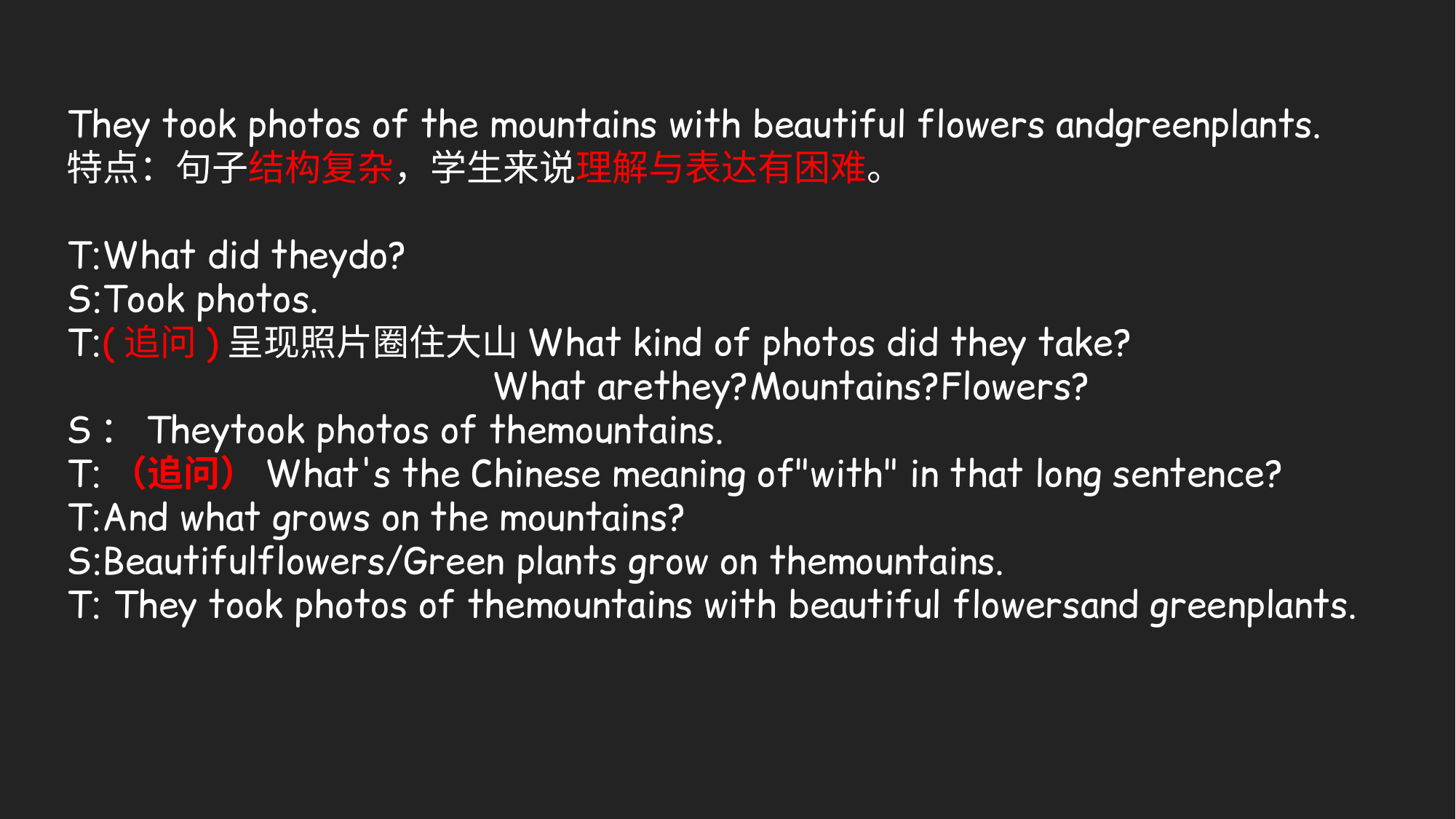

#
They took photos of the mountains with beautiful flowers andgreenplants.
特点：句子结构复杂，学生来说理解与表达有困难。

T:What did theydo?
S:Took photos.
T:(追问)呈现照片圈住大山What kind of photos did they take?
                                       What arethey?Mountains?Flowers?
S：Theytook photos of themountains.
T:（追问）What's the Chinese meaning of"with" in that long sentence?
T:And what grows on the mountains?
S:Beautifulflowers/Green plants grow on themountains.
T: They took photos of themountains with beautiful flowersand greenplants.